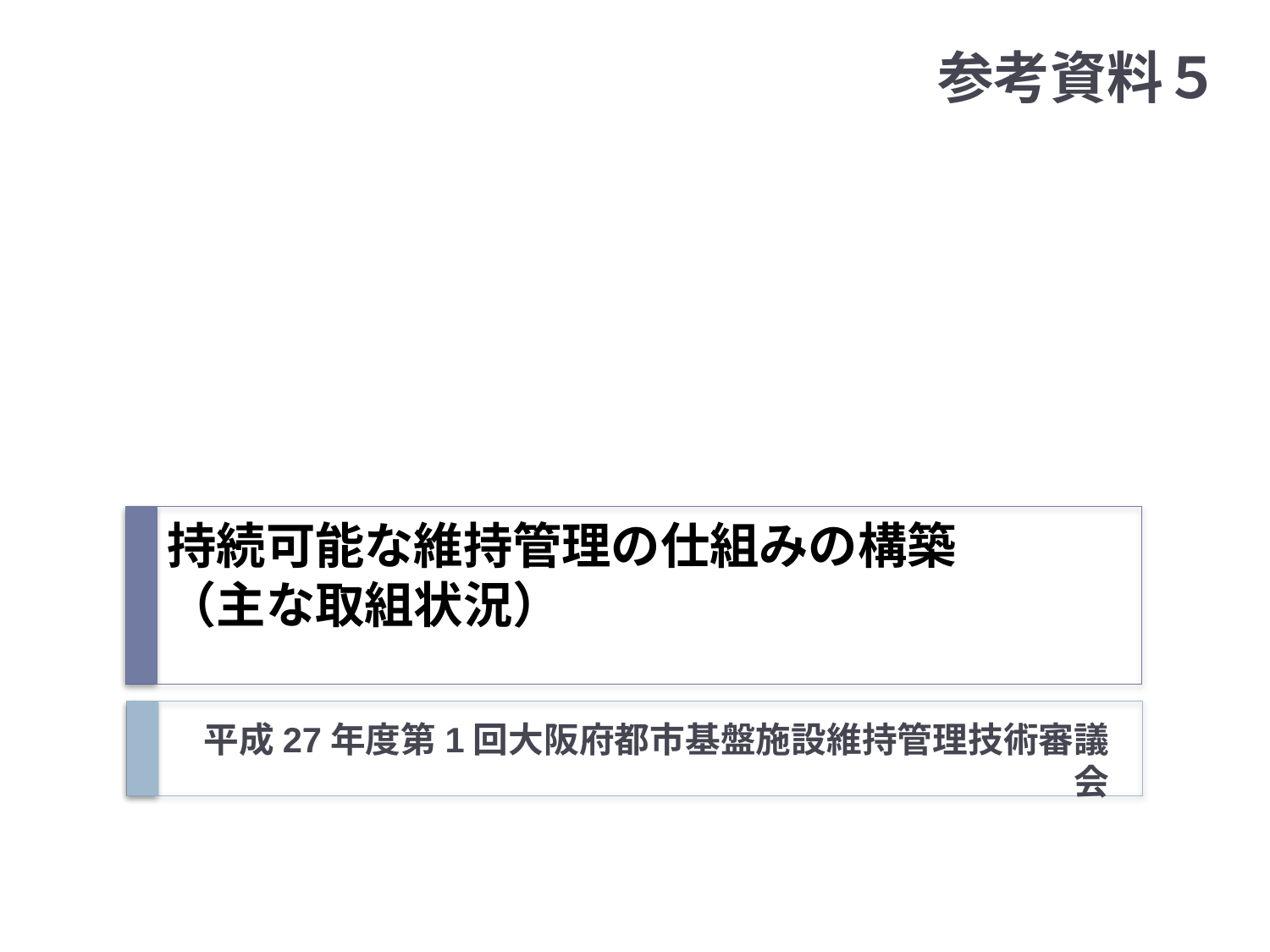

参考資料５
# 持続可能な維持管理の仕組みの構築 （主な取組状況）
平成27年度第1回大阪府都市基盤施設維持管理技術審議会